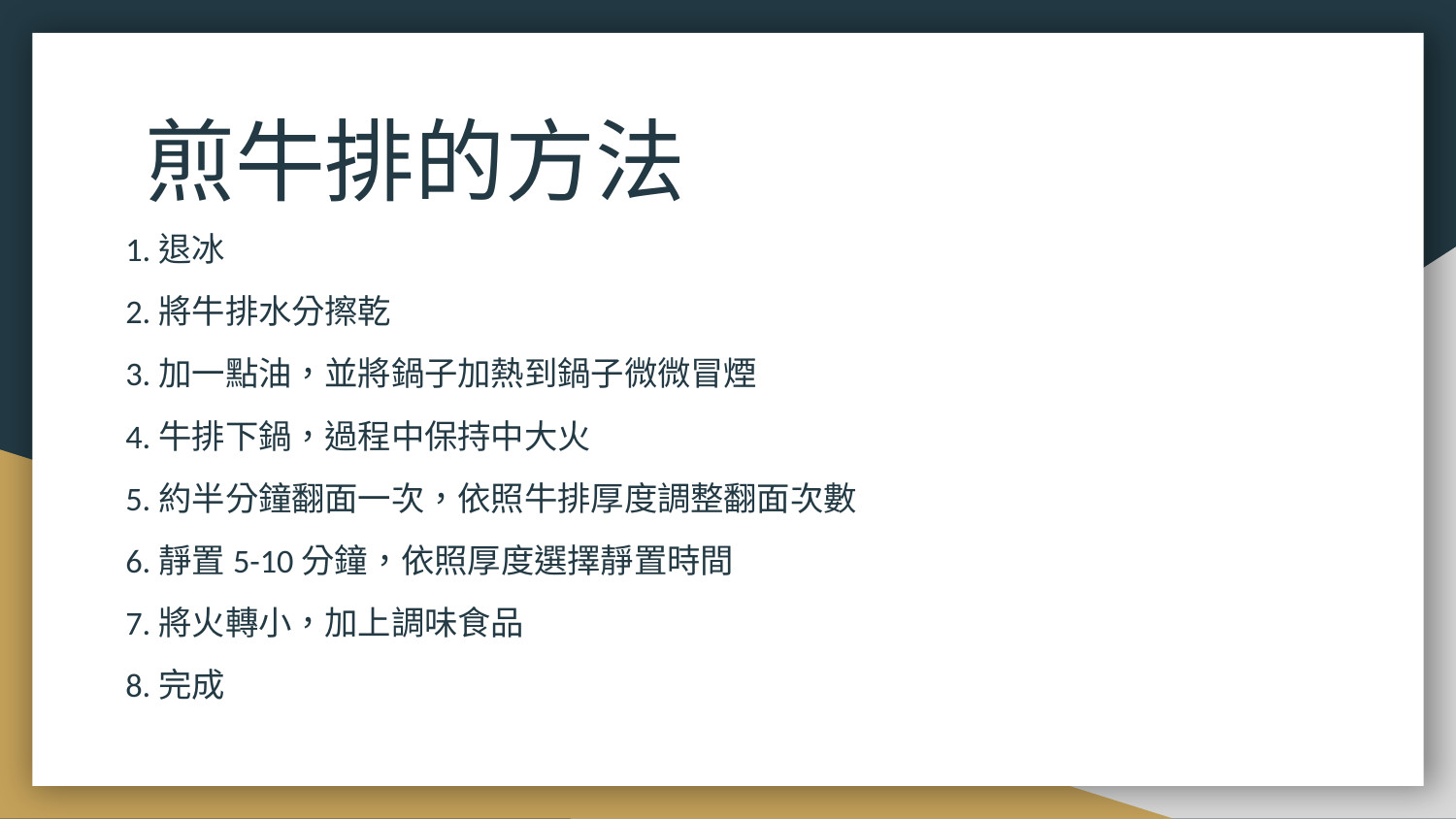

# 煎牛排的方法
1.退冰
2.將牛排水分擦乾
3.加一點油，並將鍋子加熱到鍋子微微冒煙
4.牛排下鍋，過程中保持中大火
5.約半分鐘翻面一次，依照牛排厚度調整翻面次數
6.靜置5-10分鐘，依照厚度選擇靜置時間
7.將火轉小，加上調味食品
8.完成